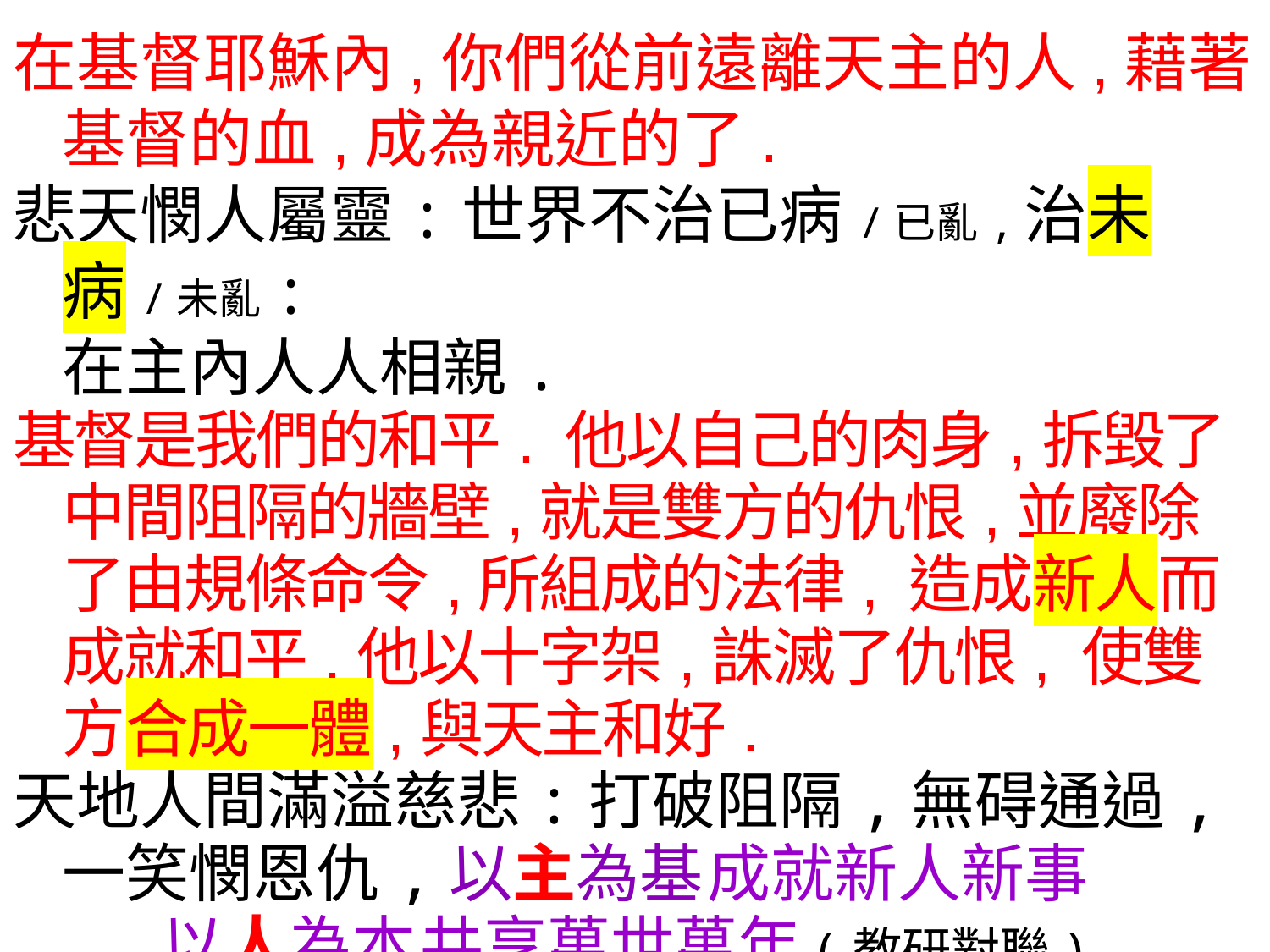

在基督耶穌內,你們從前遠離天主的人,藉著基督的血,成為親近的了.
悲天憫人屬靈:世界不治已病/已亂,治未病/未亂:
在主內人人相親.
基督是我們的和平. 他以自己的肉身,拆毀了中間阻隔的牆壁,就是雙方的仇恨,並廢除了由規條命令,所組成的法律, 造成新人而成就和平.他以十字架,誅滅了仇恨, 使雙方合成一體,與天主和好.
天地人間滿溢慈悲:打破阻隔,無碍通過,一笑憫恩仇,以主為基 成就新人新事
       以人為本 共享萬世萬年 (教研對聯)